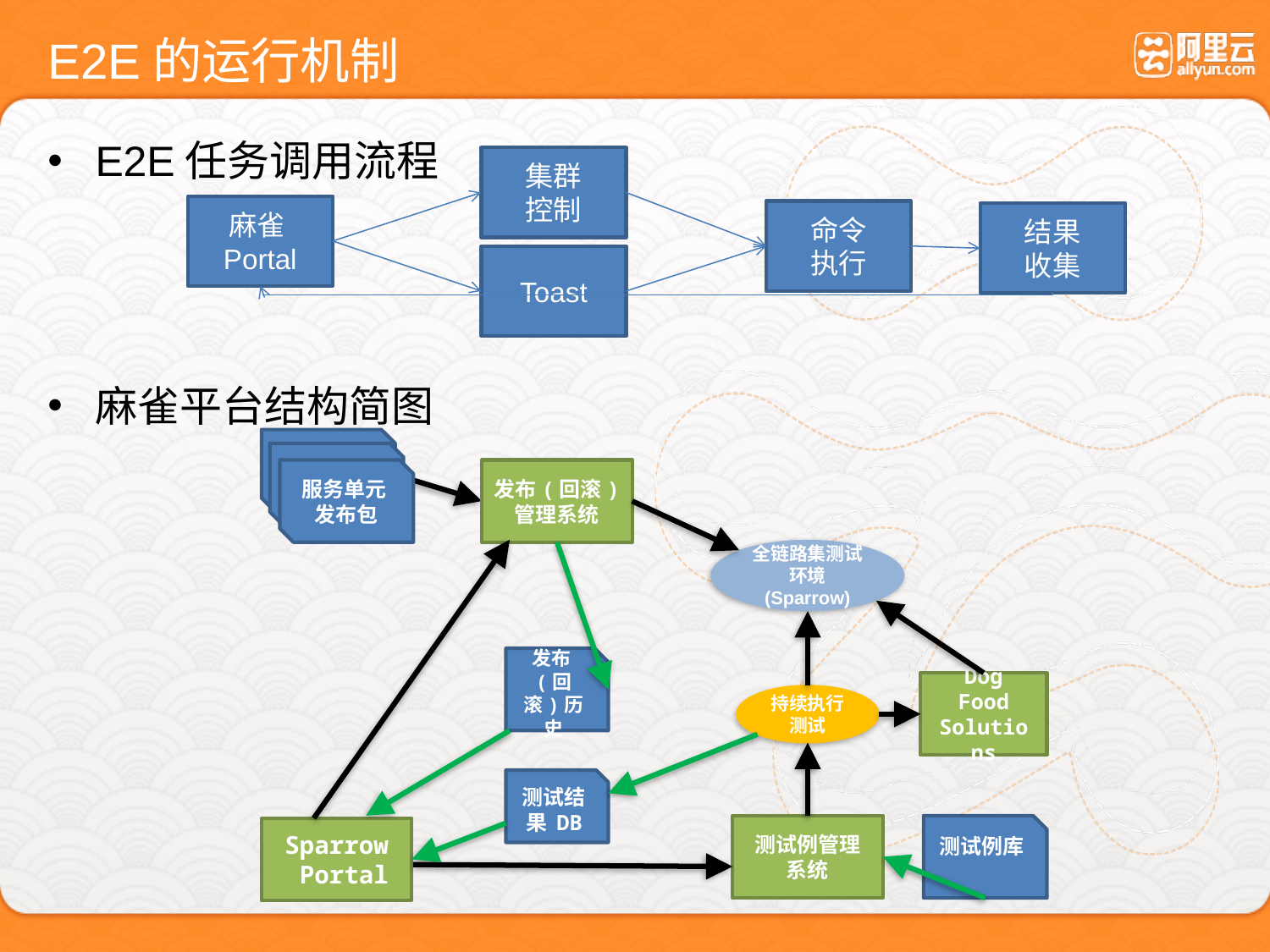

# E2E的运行机制
E2E任务调用流程

麻雀平台结构简图
集群
控制
麻雀Portal
命令
执行
结果
收集
Toast
服务单元  A发布包
服务单元  A发布包
服务单元  发布包
发布(回滚)管理系统
全链路集测试环境
(Sparrow)
发布(回滚)历史
Dog Food Solutions

持续执行测试

测试结果 DB
测试例管理系统
测试例库

Sparrow
 Portal